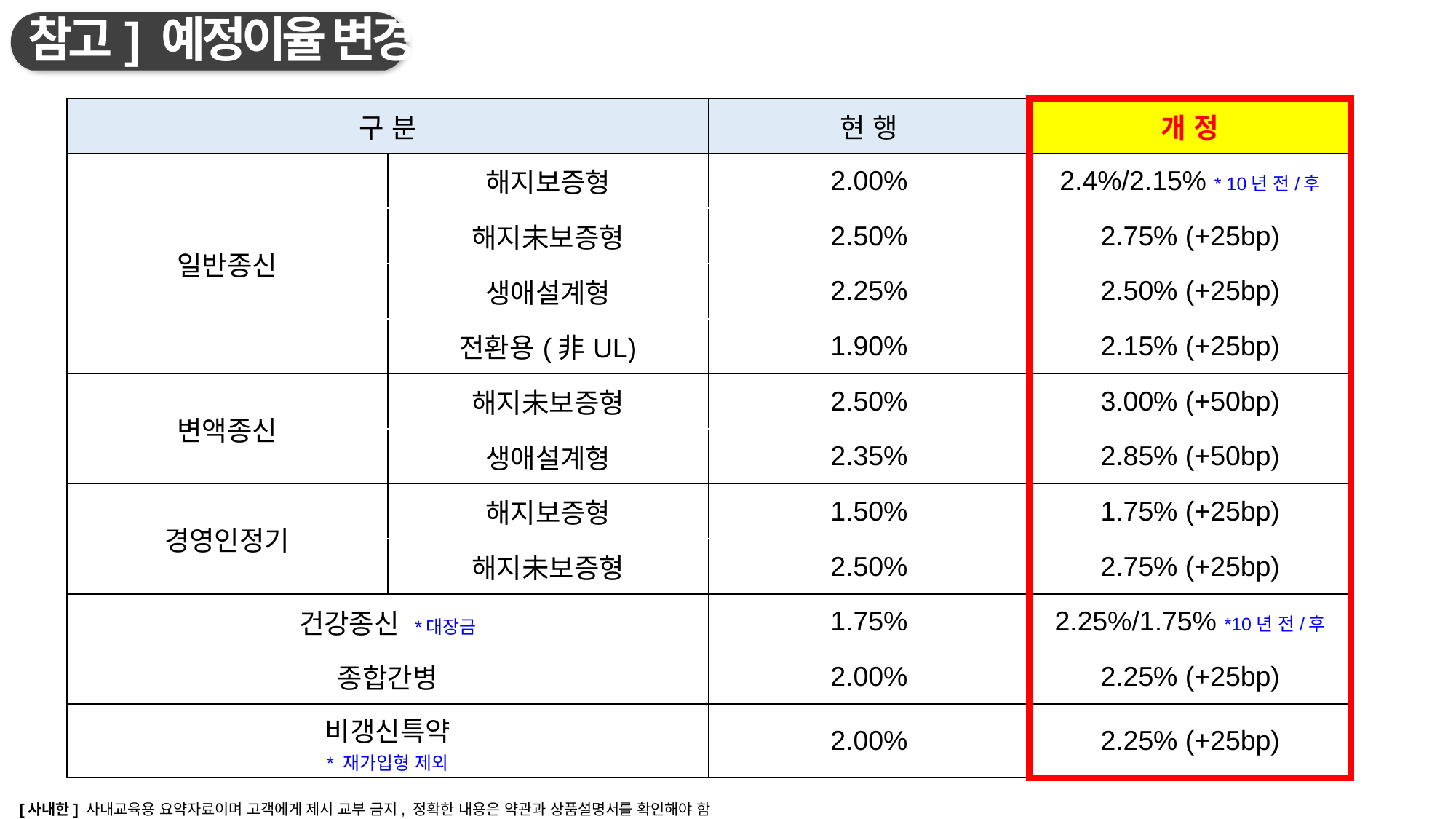

[참고] 예정이율 변경

| 구 분 |  | 현 행 | 개 정 |
| --- | --- | --- | --- |
| 일반종신 | 해지보증형 | 2.00% | 2.4%/2.15% \* 10년 전/후 |
|  | 해지未보증형 | 2.50% | 2.75% (+25bp) |
|  | 생애설계형 | 2.25% | 2.50% (+25bp) |
|  | 전환용(非UL) | 1.90% | 2.15% (+25bp) |
| 변액종신 | 해지未보증형 | 2.50% | 3.00% (+50bp) |
|  | 생애설계형 | 2.35% | 2.85% (+50bp) |
| 경영인정기 | 해지보증형 | 1.50% | 1.75% (+25bp) |
|  | 해지未보증형 | 2.50% | 2.75% (+25bp) |
| 건강종신 \*대장금 |  | 1.75% | 2.25%/1.75% \*10년 전/후 |
| 종합간병 |  | 2.00% | 2.25% (+25bp) |
| 비갱신특약 \* 재가입형 제외 |  | 2.00% | 2.25% (+25bp) |